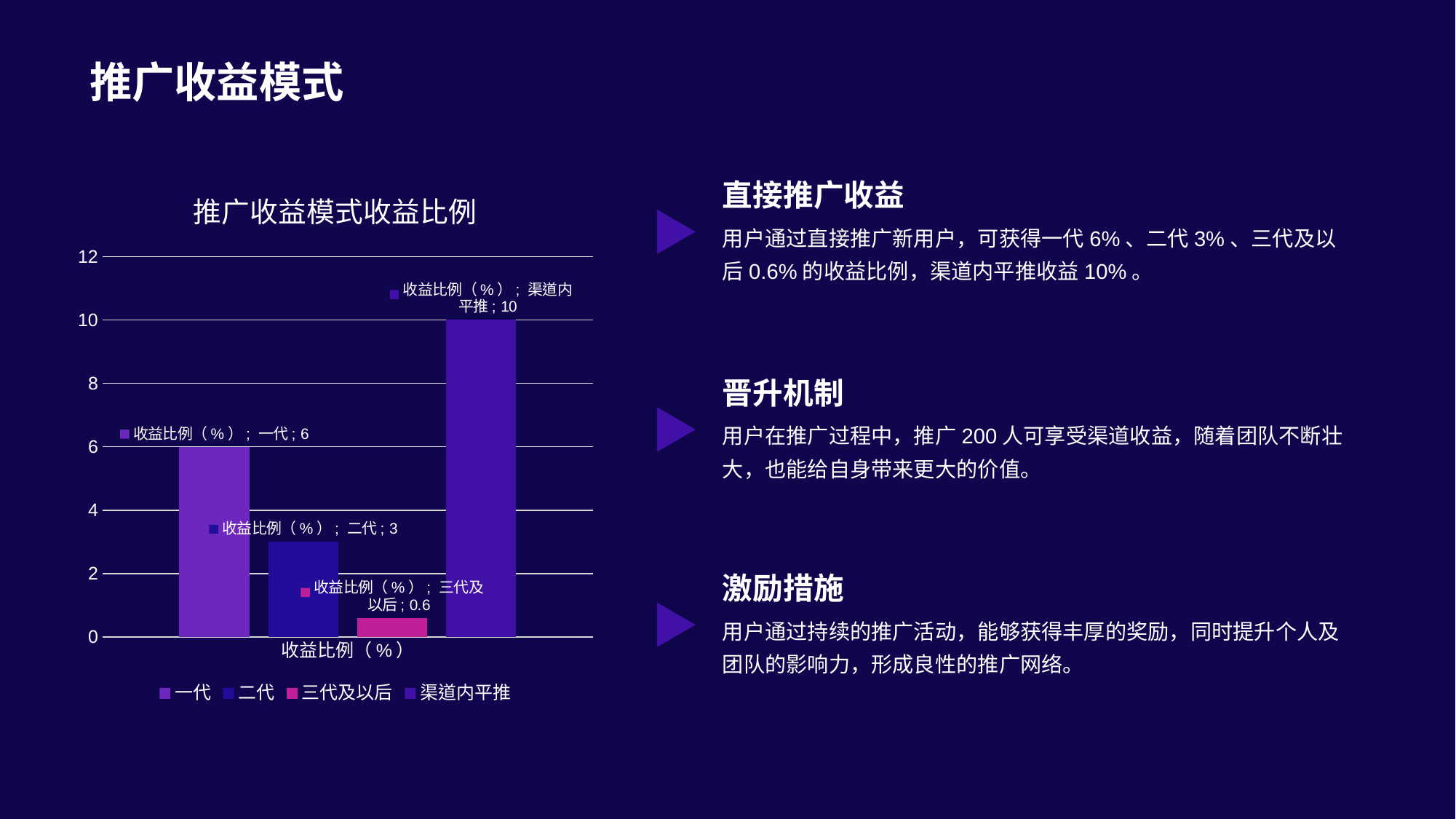

推广收益模式

### Chart: 推广收益模式收益比例

| Category | 一代 | 二代 | 三代及以后 | 渠道内平推 |
|---|---|---|---|---|
| 收益比例（%） | 6.0 | 3.0 | 0.6 | 10.0 |
直接推广收益
用户通过直接推广新用户，可获得一代6%、二代3%、三代及以后0.6%的收益比例，渠道内平推收益10%。

晋升机制
用户在推广过程中，推广200人可享受渠道收益，随着团队不断壮大，也能给自身带来更大的价值。

激励措施
用户通过持续的推广活动，能够获得丰厚的奖励，同时提升个人及团队的影响力，形成良性的推广网络。